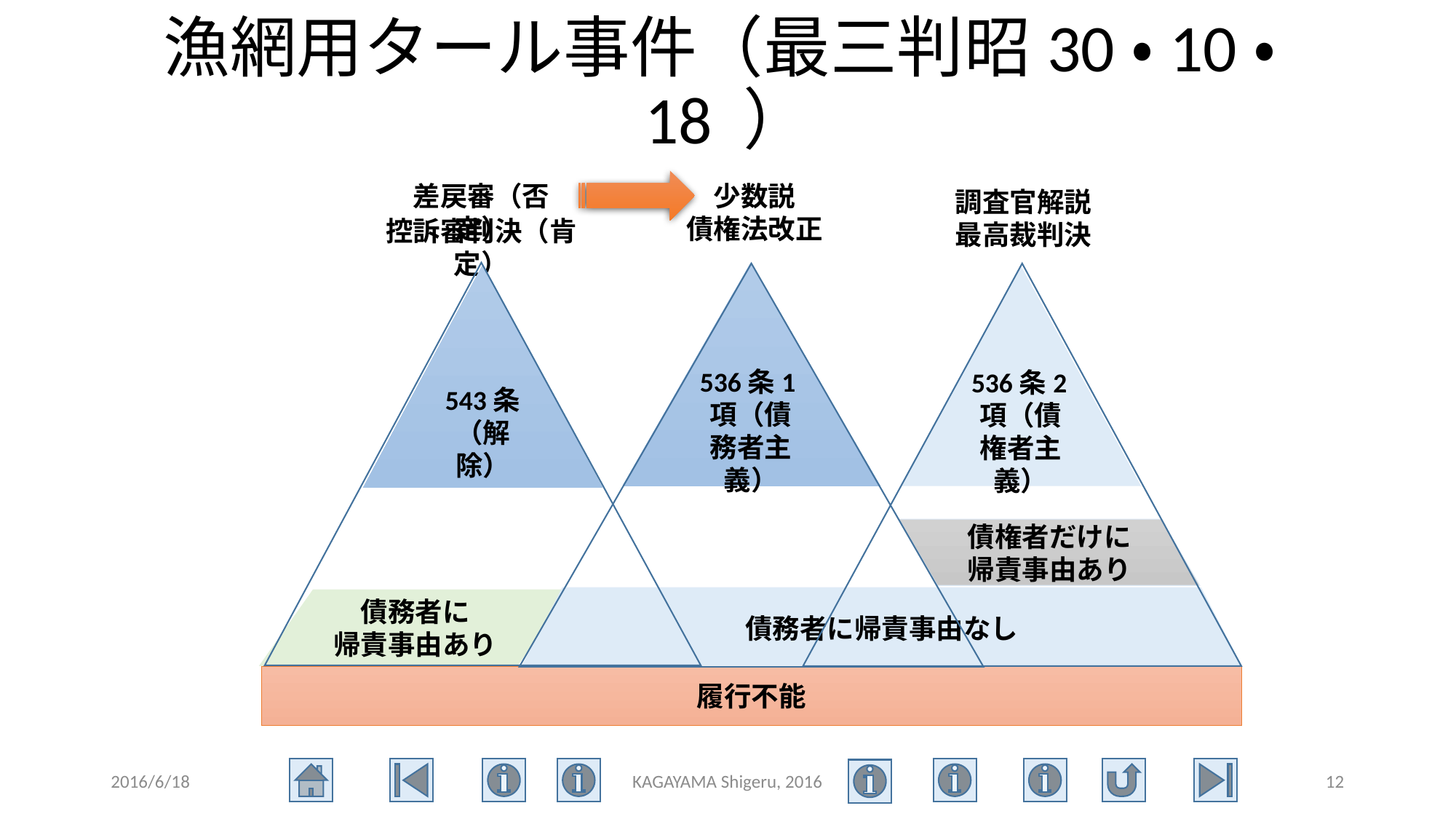

# 漁網用タール事件（最三判昭30・10・18 ）

差戻審（否定）
少数説
債権法改正
調査官解説
最高裁判決
控訴審判決（肯定）

543条
（解除）
536条1項（債務者主義）

536条2項（債権者主義）
債権者だけに
帰責事由あり
債務者に帰責事由なし
債務者に
帰責事由あり
履行不能
2016/6/18
KAGAYAMA Shigeru, 2016
12